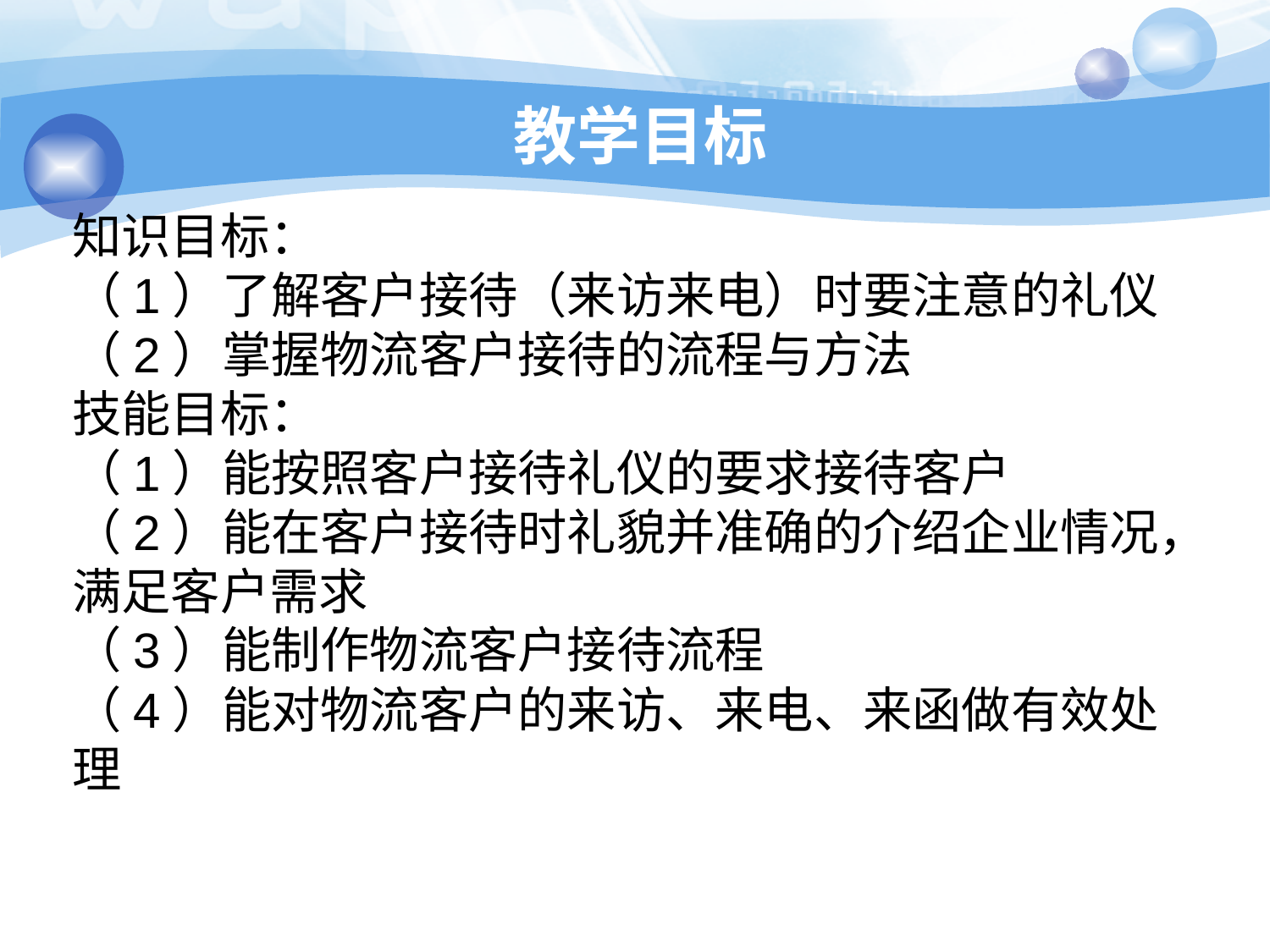

教学目标
知识目标：
（1）了解客户接待（来访来电）时要注意的礼仪
（2）掌握物流客户接待的流程与方法
技能目标：
（1）能按照客户接待礼仪的要求接待客户
（2）能在客户接待时礼貌并准确的介绍企业情况，满足客户需求
（3）能制作物流客户接待流程
（4）能对物流客户的来访、来电、来函做有效处理